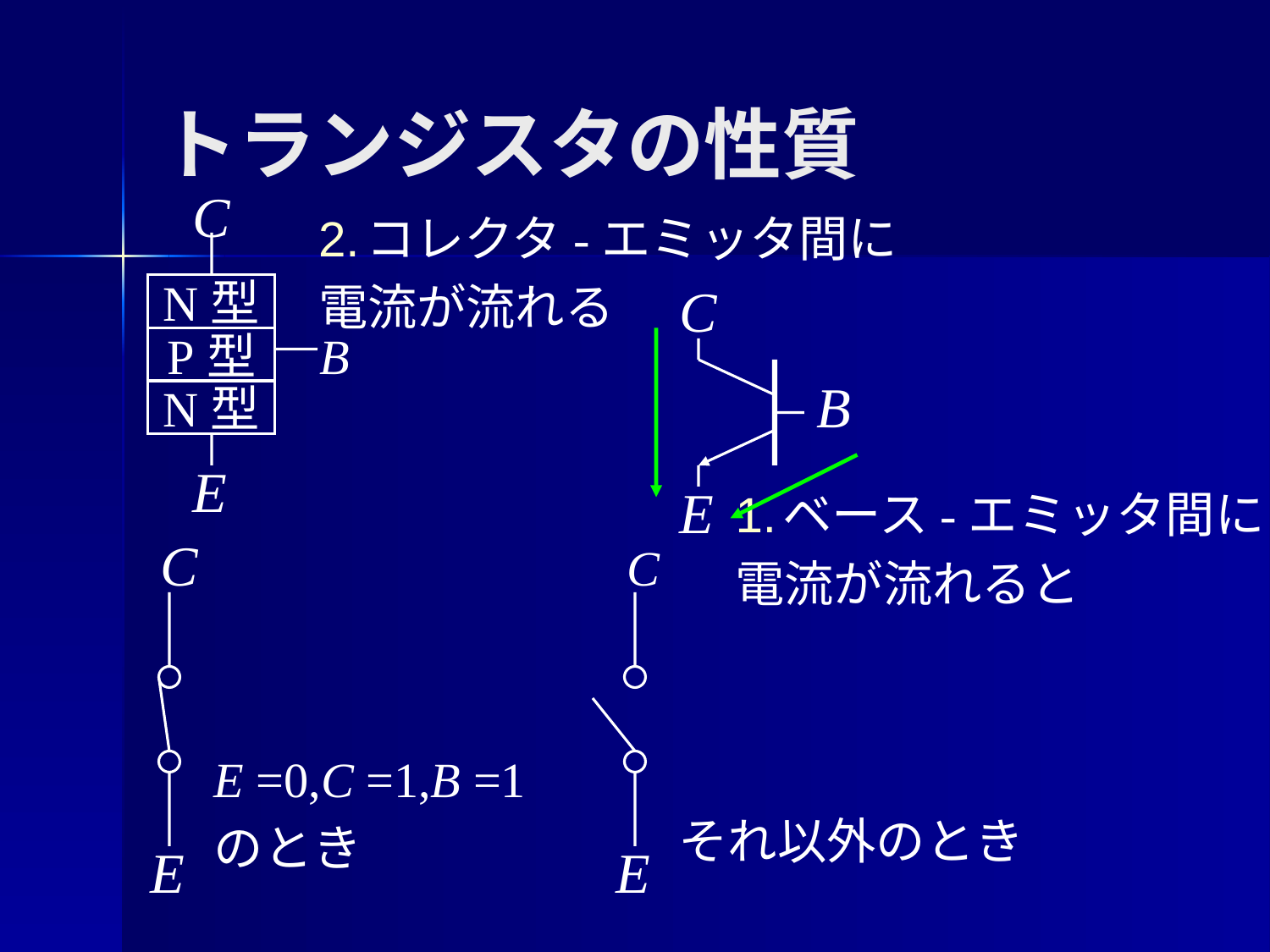

# トランジスタの性質
C
コレクタ-エミッタ間に
電流が流れる

C
N型
B
P型

B
N型

E

E
ベース-エミッタ間に
電流が流れると
C
C

E =0,C =1,B =1
のとき

それ以外のとき
E
E